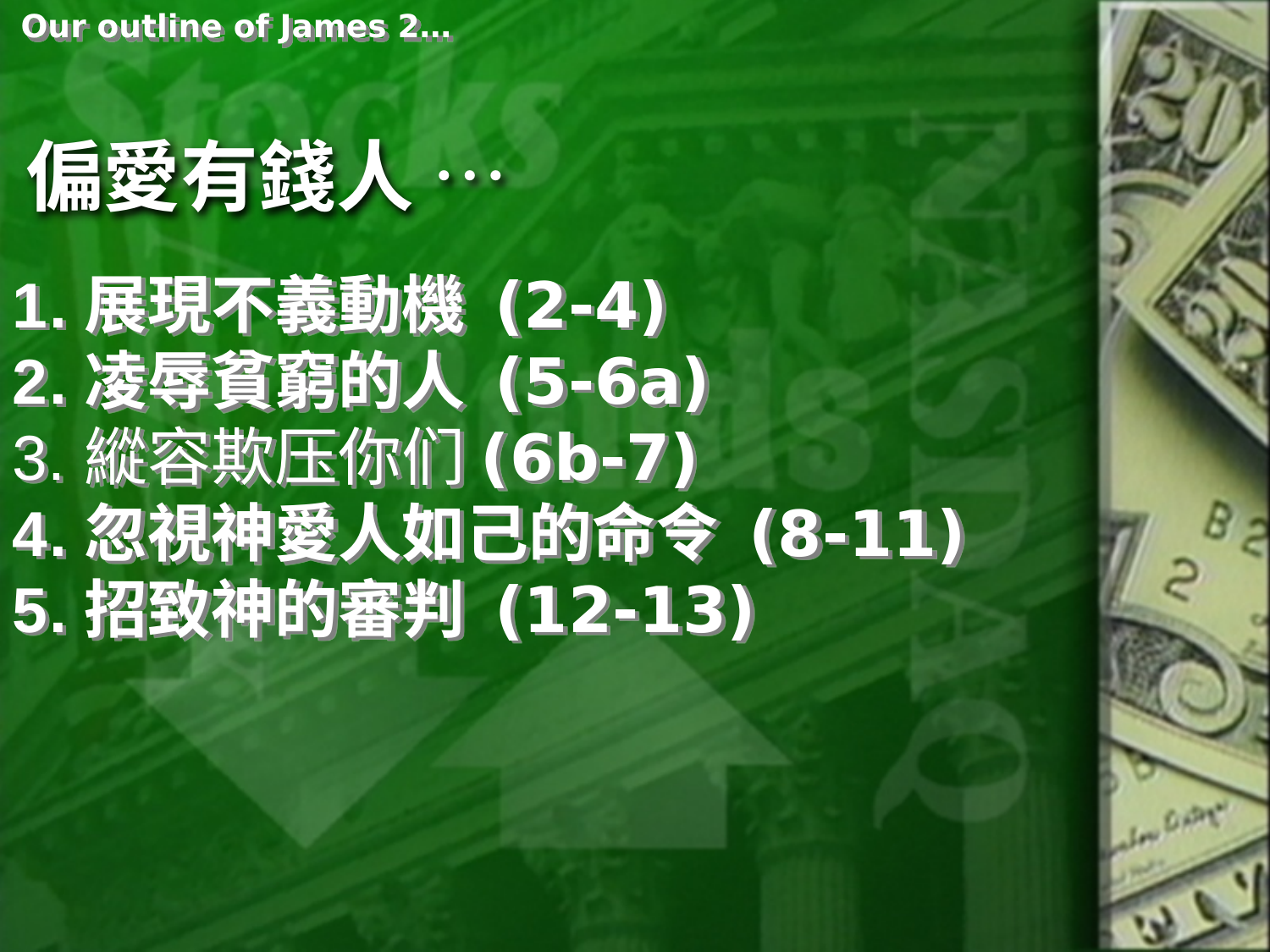

Our outline of James 2…
# 偏愛有錢人 …
展現不義動機 (2-4)
凌辱貧窮的人 (5-6a)
縱容欺压你们(6b-7)
忽視神愛人如己的命令 (8-11)
招致神的審判 (12-13)